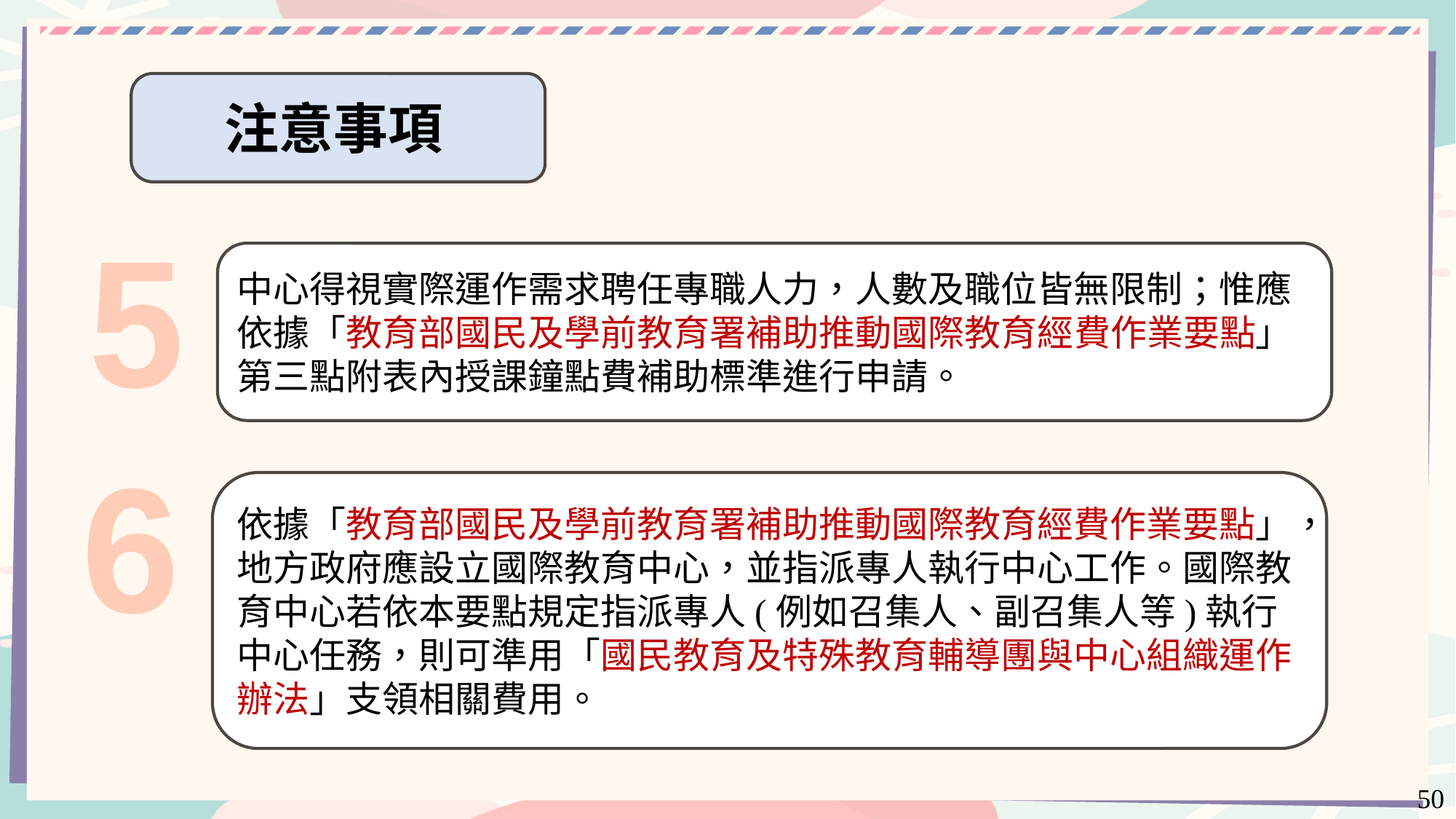

注意事項
中心得視實際運作需求聘任專職人力，人數及職位皆無限制；惟應依據「教育部國民及學前教育署補助推動國際教育經費作業要點」第三點附表內授課鐘點費補助標準進行申請。
5
依據「教育部國民及學前教育署補助推動國際教育經費作業要點」，地方政府應設立國際教育中心，並指派專人執行中心工作。國際教育中心若依本要點規定指派專人(例如召集人、副召集人等)執行中心任務，則可準用「國民教育及特殊教育輔導團與中心組織運作辦法」支領相關費用。
6
50